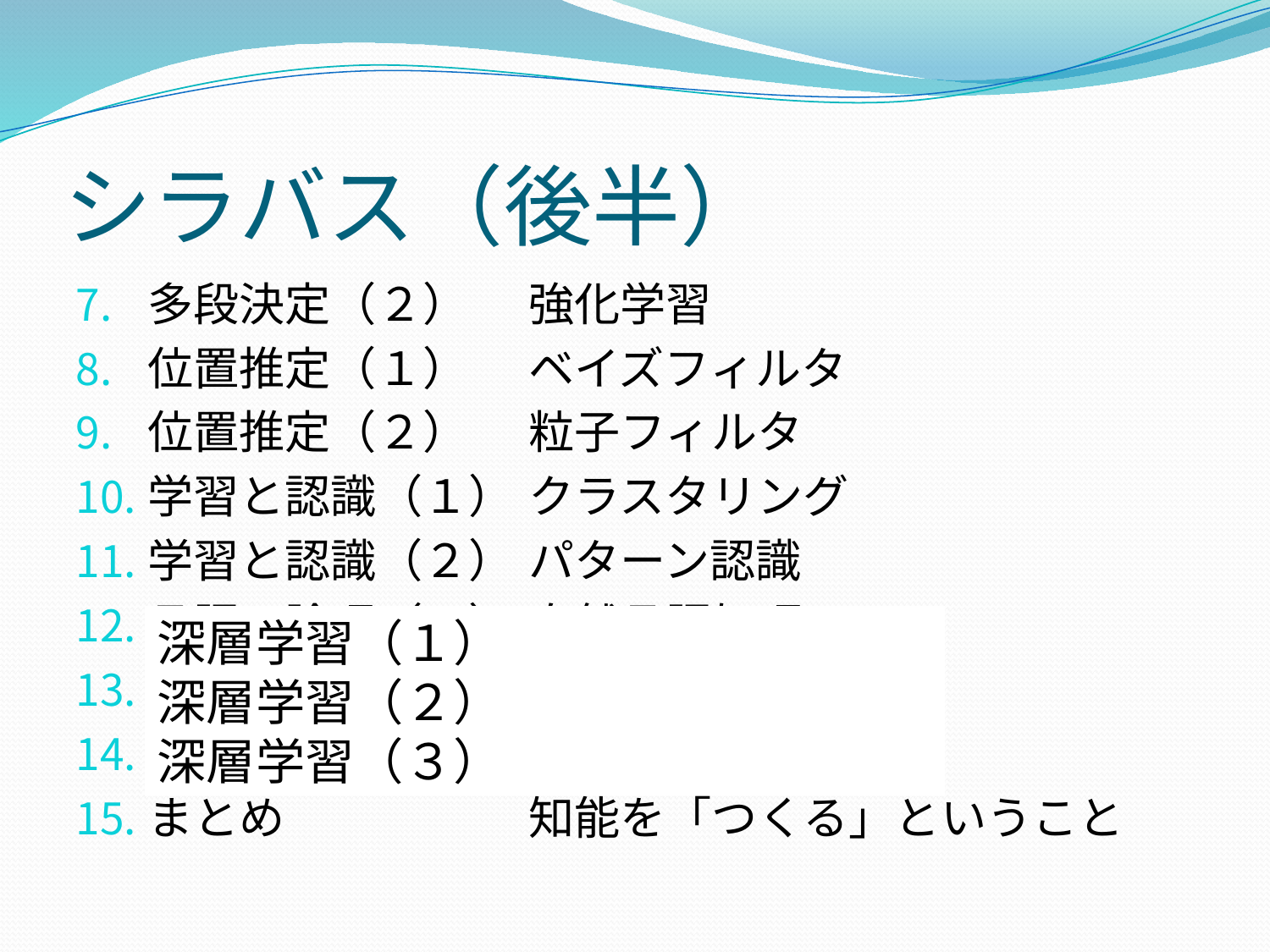

# シラバス（後半）
多段決定（２）	強化学習
位置推定（１）	ベイズフィルタ
位置推定（２）	粒子フィルタ
学習と認識（１）	クラスタリング
学習と認識（２）	パターン認識
言語と論理（１）	自然言語処理
言語と論理（２）	記号論理
言語と論理（３）	証明と質問応答
まとめ		知能を「つくる」ということ
深層学習（１）
深層学習（２）
深層学習（３）